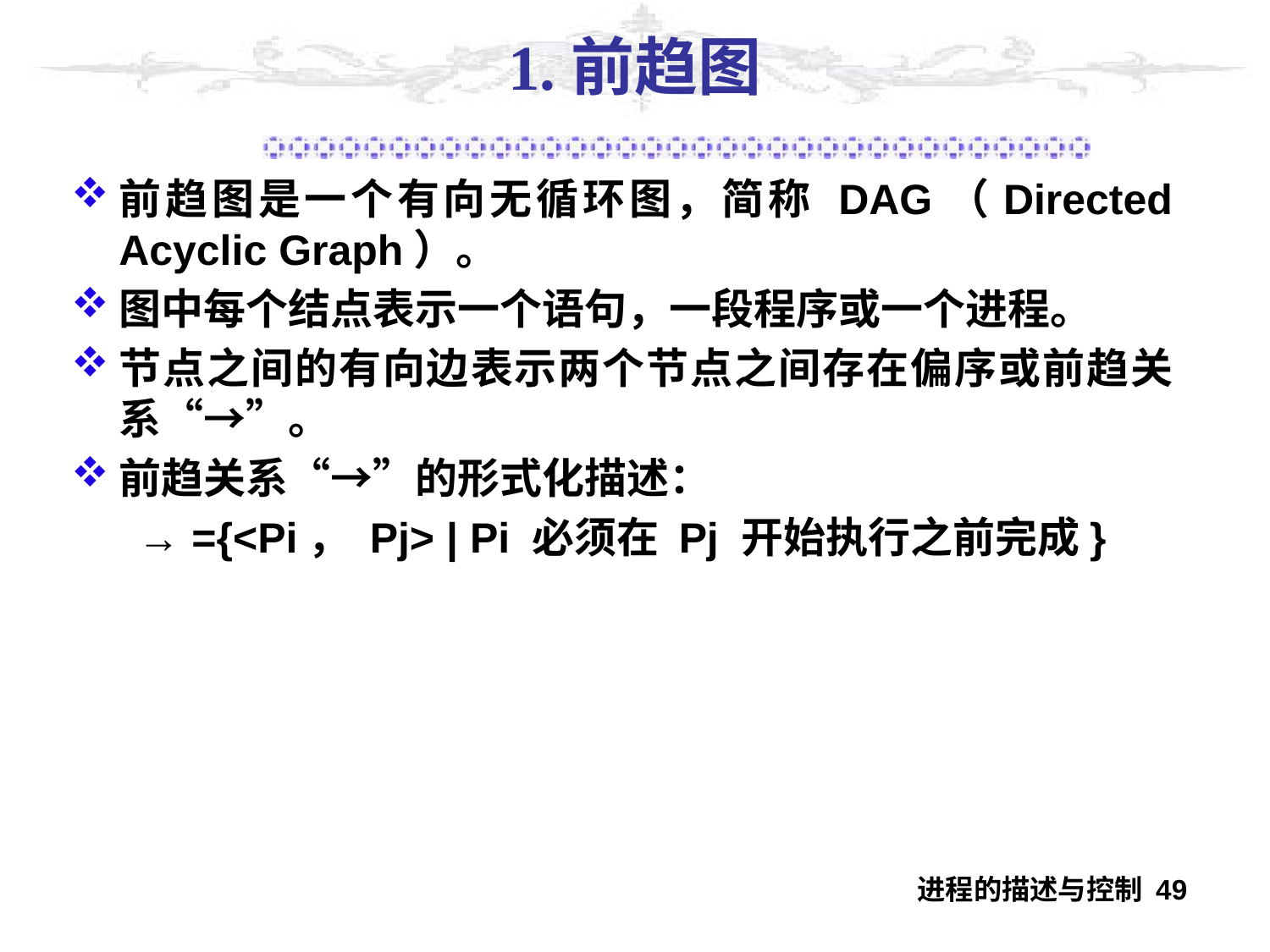

# 1.前趋图
前趋图是一个有向无循环图，简称 DAG（Directed Acyclic Graph）。
图中每个结点表示一个语句，一段程序或一个进程。
节点之间的有向边表示两个节点之间存在偏序或前趋关系“→”。
前趋关系“→”的形式化描述：
→ ={<Pi， Pj> | Pi 必须在 Pj 开始执行之前完成}